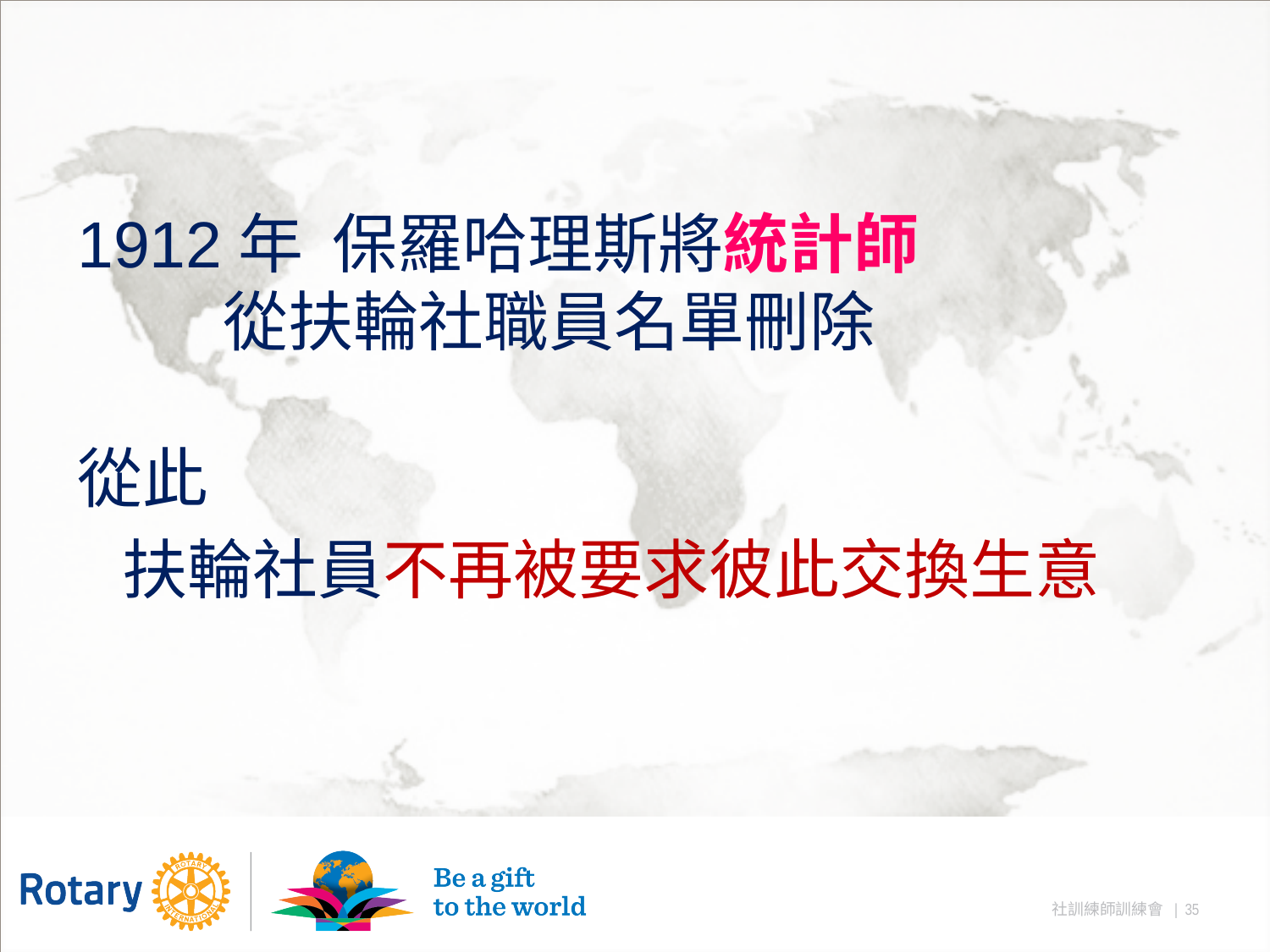

#
1912年  保羅哈理斯將統計師
          從扶輪社職員名單刪除
從此
  扶輪社員不再被要求彼此交換生意